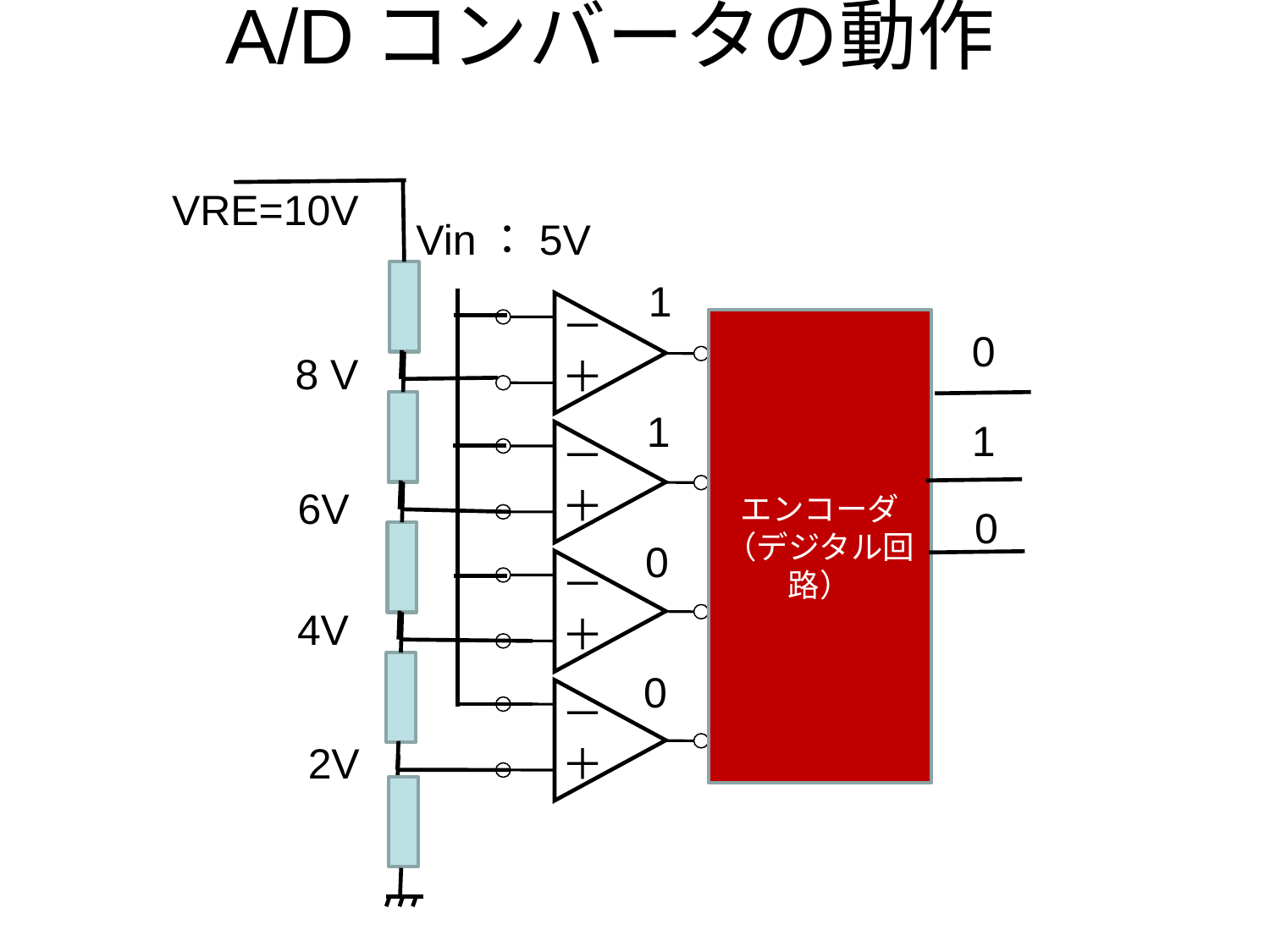

# A/Dコンバータの動作
VRE=10V
Vin：5V

1
－
＋

エンコーダ
（デジタル回路）
0
8 V

1
1
－
＋

6V
0

0
－
＋

4V

0
－
＋

2V